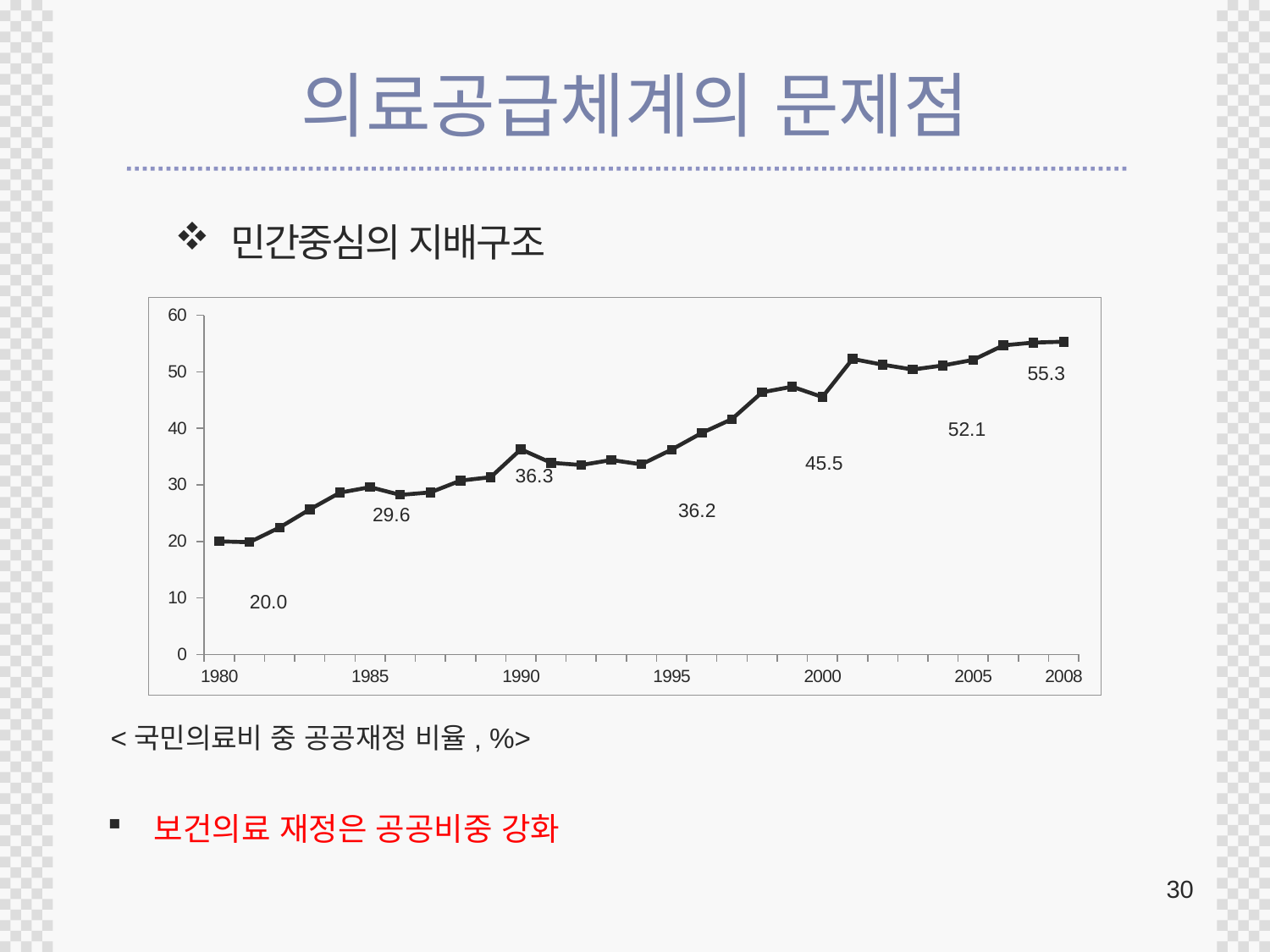

# 의료공급체계의 문제점
 민간중심의 지배구조

### Chart

| Category |  |
|---|---|
| 1980 | 20.00525912629909 |
|  | 19.84981485365699 |
|  | 22.455562298750266 |
|  | 25.64851620572837 |
|  | 28.631952594967508 |
| 1985 | 29.605773077498625 |
|  | 28.235980797410612 |
|  | 28.677301378217333 |
|  | 30.76065926061029 |
|  | 31.35875193778733 |
| 1990 | 36.29433895225802 |
|  | 33.91825581894396 |
|  | 33.52182622984094 |
|  | 34.405543832568036 |
|  | 33.63115238054564 |
| 1995 | 36.2369562226333 |
|  | 39.186982805867345 |
|  | 41.636927712863155 |
|  | 46.381086873089885 |
|  | 47.372284378626 |
| 2000 | 45.54115660015381 |
|  | 52.276630050719376 |
|  | 51.25951226030053 |
|  | 50.41205697048486 |
|  | 51.125061672044325 |
| 2005 | 52.118621703826044 |
|  | 54.68307418886377 |
|  | 55.17680589711112 |
| 2008 | 55.330334665621905 |
55.3
52.1
45.5
36.3
36.2
29.6
20.0
<국민의료비 중 공공재정 비율, %>
 보건의료 재정은 공공비중 강화
30